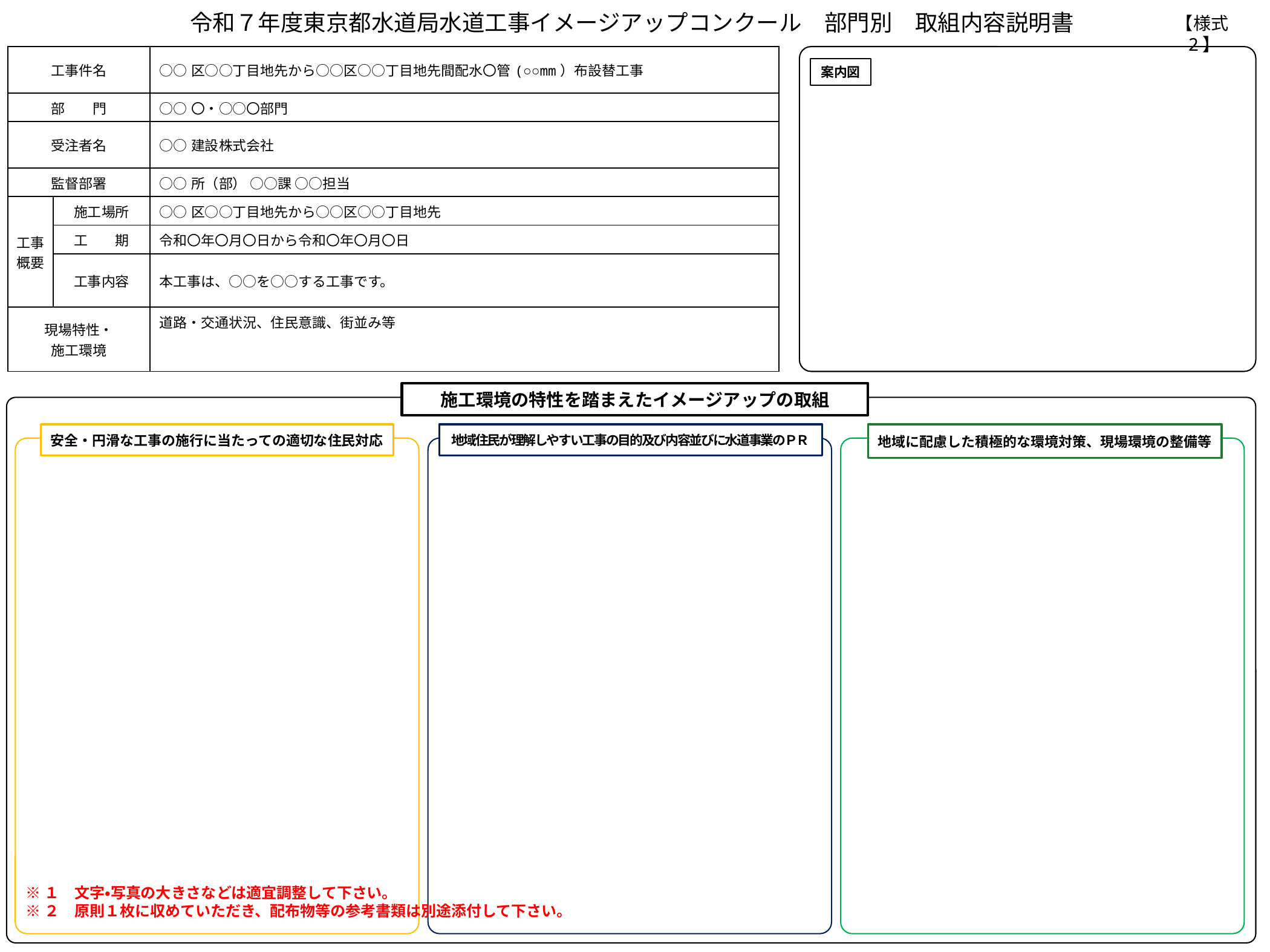

令和７年度東京都水道局水道工事イメージアップコンクール　部門別　取組内容説明書
【様式2】
| 工事件名 |  | ○○区○○丁目地先から○○区○○丁目地先間配水〇管(○○mm）布設替工事 |
| --- | --- | --- |
| 部　　門 |  | ○○〇・○○〇部門 |
| 受注者名 |  | ○○建設株式会社 |
| 監督部署 |  | ○○所（部） ○○課 ○○担当 |
| 工事概要 | 施工場所 | ○○区○○丁目地先から○○区○○丁目地先 |
|  | 工　　期 | 令和〇年〇月〇日から令和〇年〇月〇日 |
|  | 工事内容 | 本工事は、○○を○○する工事です。 |
| 現場特性・ 施工環境 |  | 道路・交通状況、住民意識、街並み等 |

案内図
施工環境の特性を踏まえたイメージアップの取組

安全・円滑な工事の施行に当たっての適切な住民対応
地域住民が理解しやすい工事の目的及び内容並びに水道事業のＰＲ
地域に配慮した積極的な環境対策、現場環境の整備等

※１　文字・写真の大きさなどは適宜調整して下さい。
※２　原則１枚に収めていただき、配布物等の参考書類は別途添付して下さい。